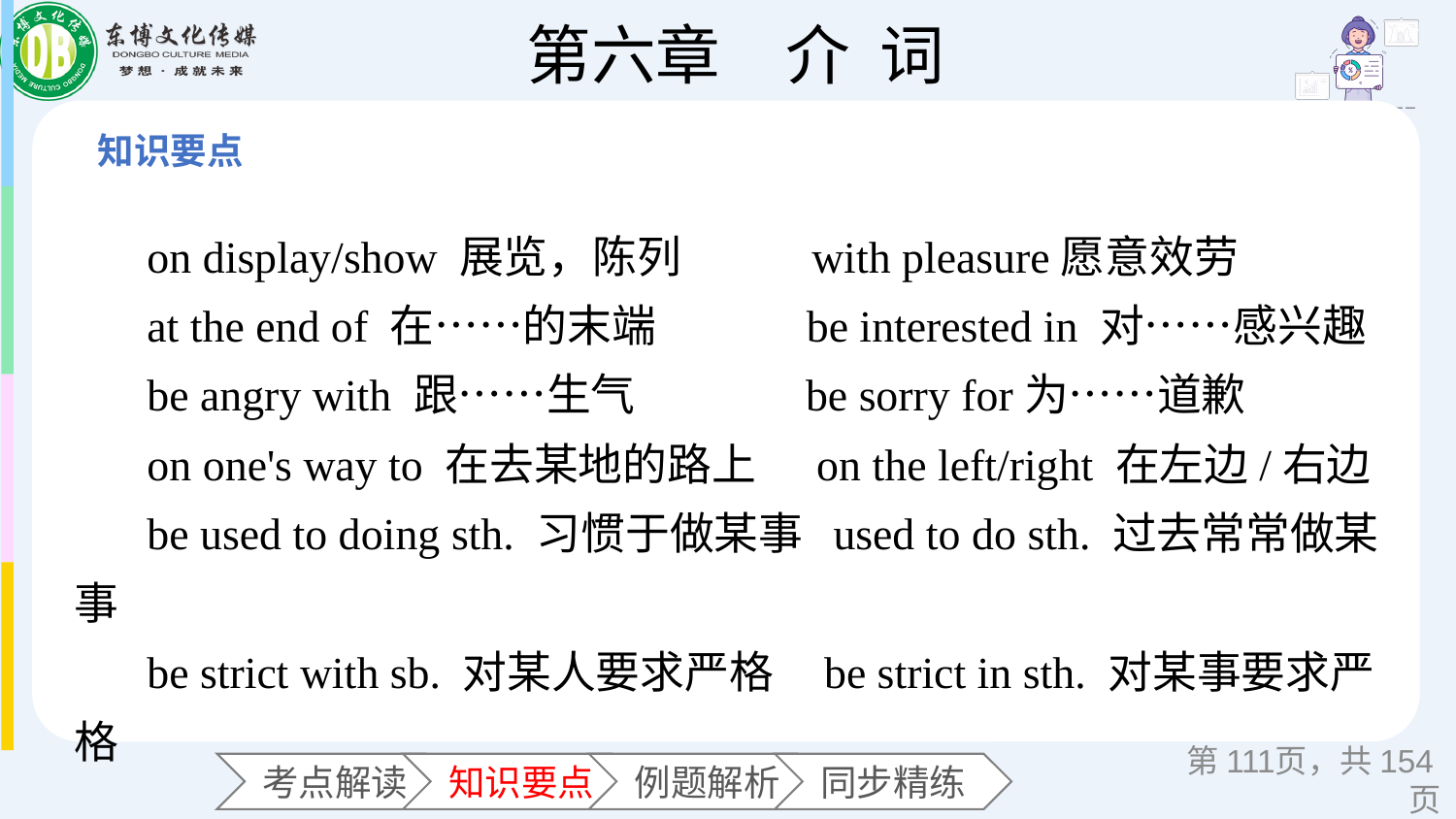

on display/show 展览，陈列            with pleasure愿意效劳
at the end of 在……的末端              be interested in 对……感兴趣
be angry with 跟……生气                be sorry for为……道歉
on one's way to 在去某地的路上     on the left/right 在左边/右边
be used to doing sth. 习惯于做某事  used to do sth. 过去常常做某事
be strict with sb. 对某人要求严格    be strict in sth. 对某事要求严格
第111页，共154页